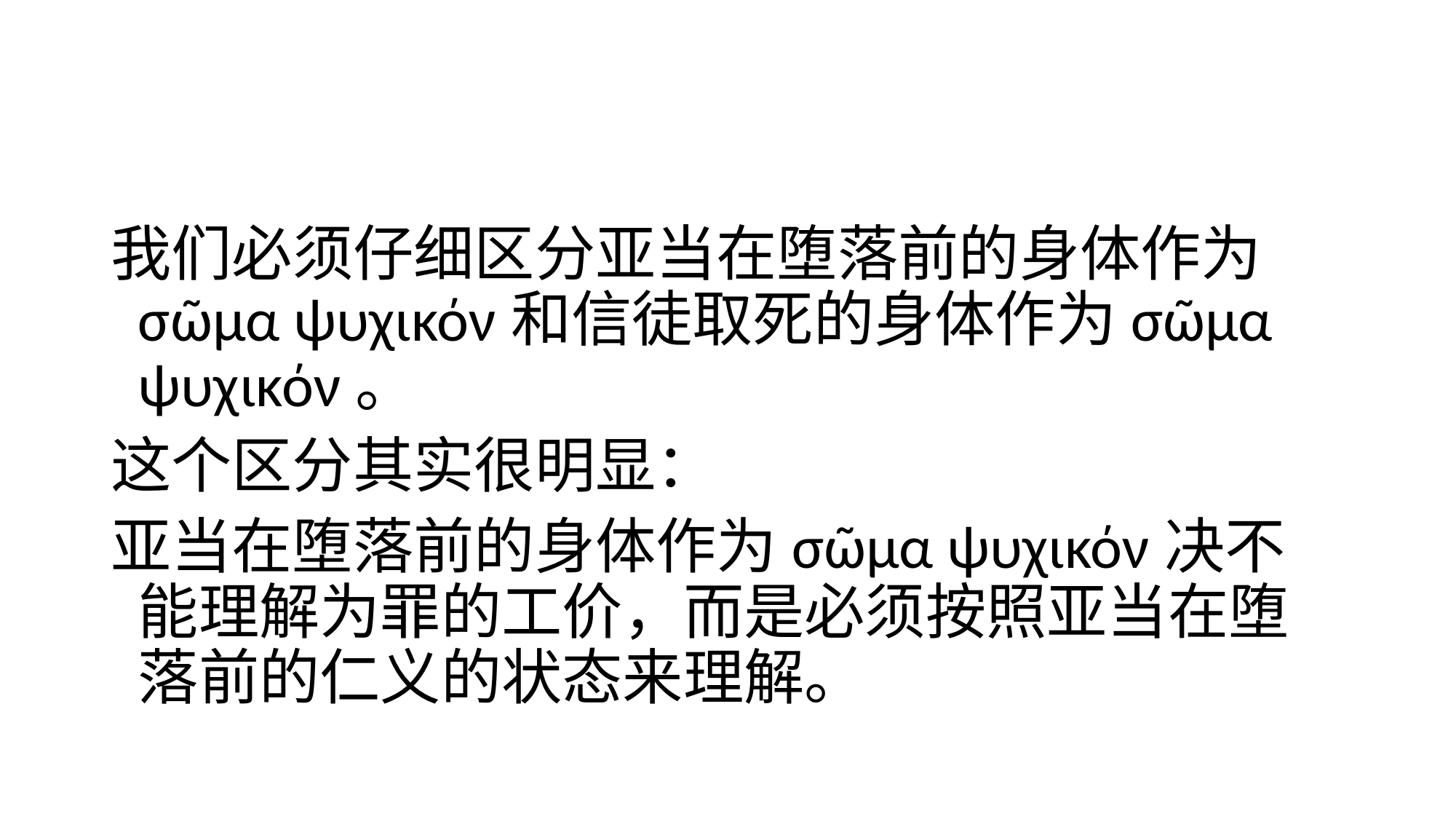

#
我们必须仔细区分亚当在堕落前的身体作为σῶμα ψυχικόν和信徒取死的身体作为σῶμα ψυχικόν。
这个区分其实很明显：
亚当在堕落前的身体作为σῶμα ψυχικόν决不能理解为罪的工价，而是必须按照亚当在堕落前的仁义的状态来理解。